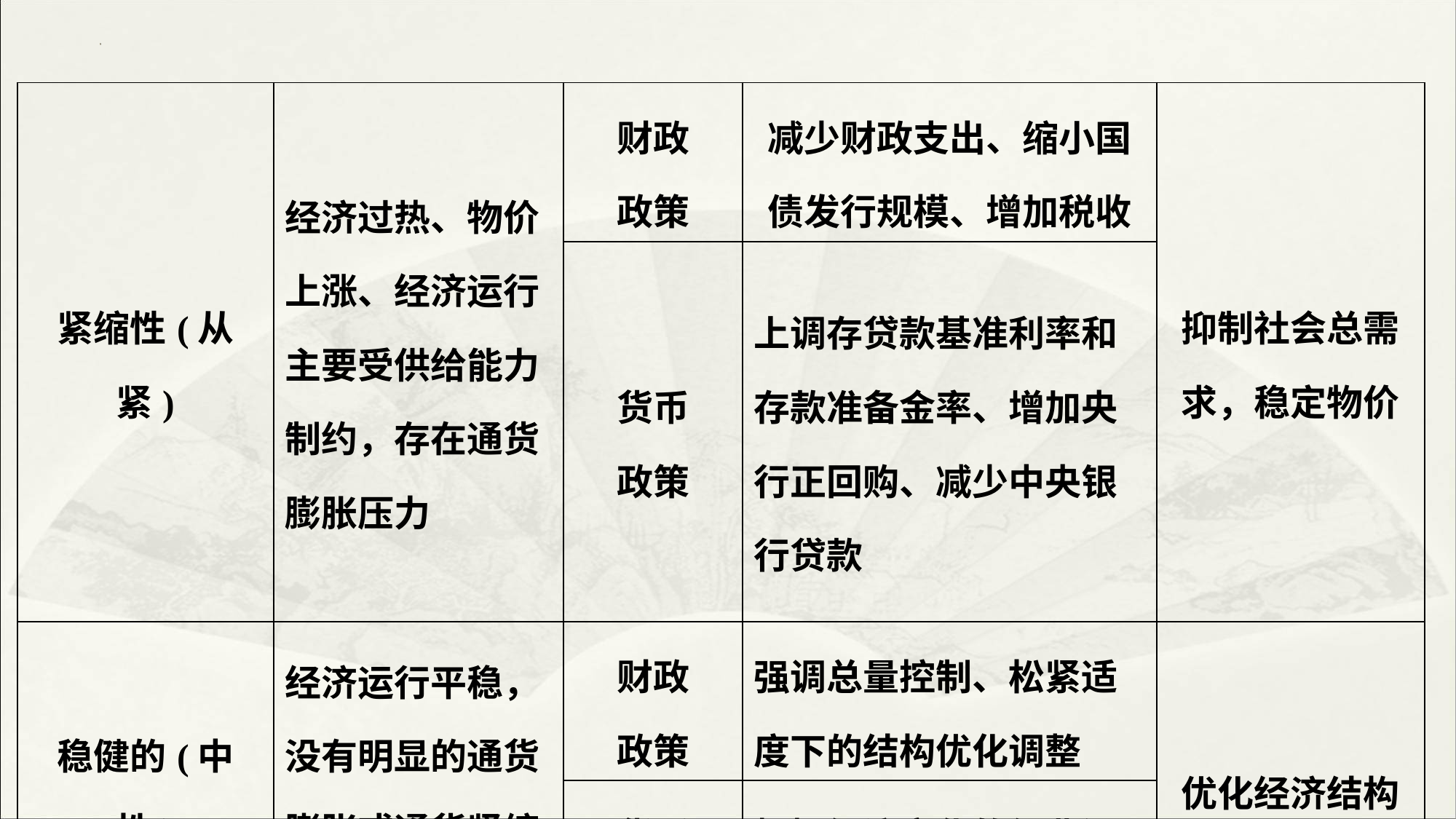

| 紧缩性(从紧) | 经济过热、物价上涨、经济运行主要受供给能力制约，存在通货膨胀压力 | 财政 政策 | 减少财政支出、缩小国债发行规模、增加税收 | 抑制社会总需求，稳定物价 |
| --- | --- | --- | --- | --- |
|  |  | 货币 政策 | 上调存贷款基准利率和存款准备金率、增加央行正回购、减少中央银行贷款 |  |
| 稳健的(中性) | 经济运行平稳，没有明显的通货膨胀或通货紧缩压力 | 财政 政策 | 强调总量控制、松紧适度下的结构优化调整 | 优化经济结构 |
|  |  | 货币 政策 | 根据经济变化的征兆调整政策取向 |  |